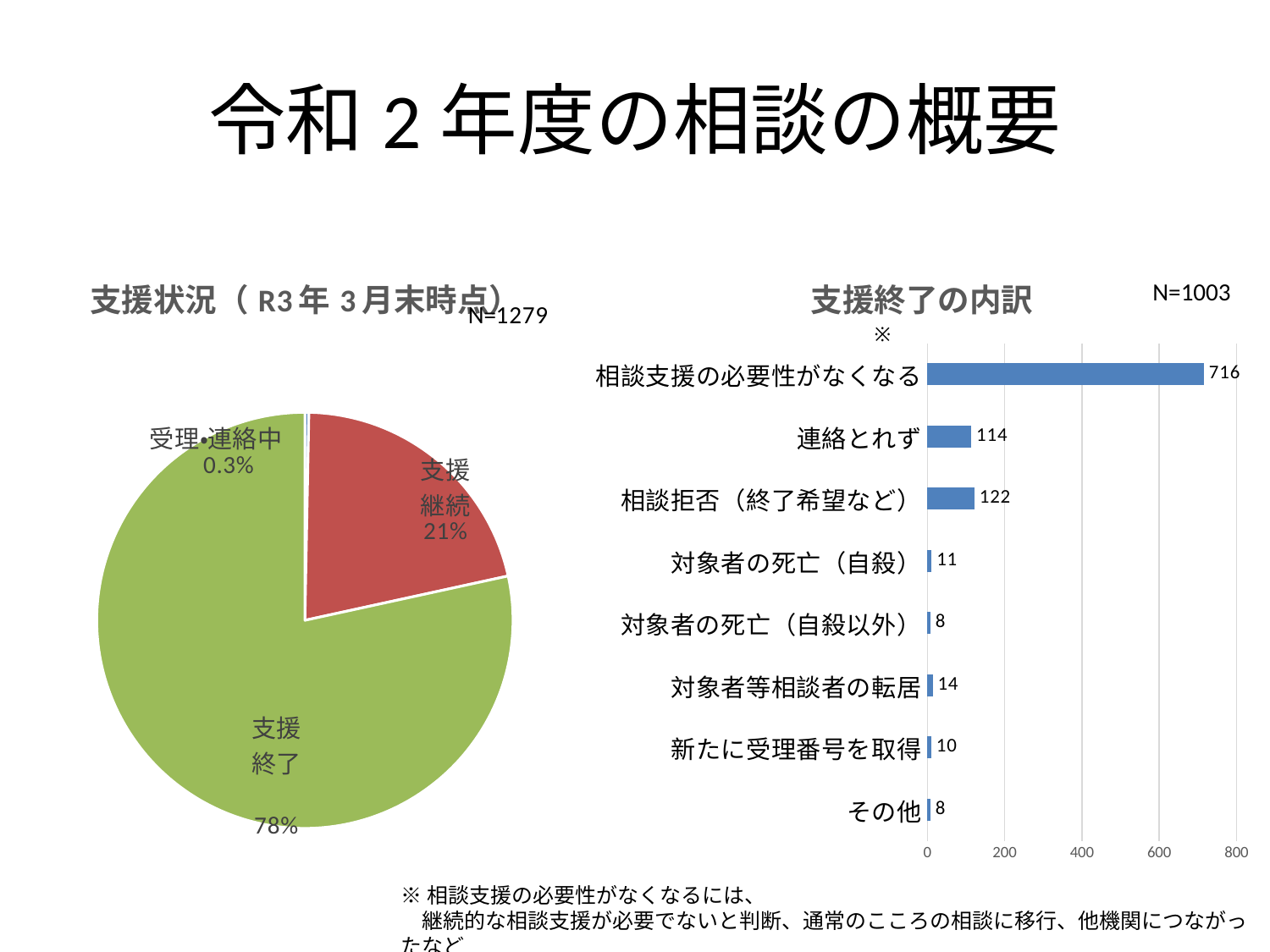

# 令和2年度の相談の概要

### Chart: 支援状況（R3年3月末時点）

| Category |  |
|---|---|
| 受理・連絡中 | 4.0 |
| 支援継続 | 272.0 |
| 支援終了 | 1003.0 |

### Chart: 支援終了の内訳

| Category |  |
|---|---|
| その他 | 8.0 |
| 新たに受理番号を取得 | 10.0 |
| 対象者等相談者の転居 | 14.0 |
| 対象者の死亡（自殺以外） | 8.0 |
| 対象者の死亡（自殺） | 11.0 |
| 相談拒否（終了希望など） | 122.0 |
| 連絡とれず | 114.0 |
| 相談支援の必要性がなくなる | 716.0 |
N=1003
※
※相談支援の必要性がなくなるには、
　継続的な相談支援が必要でないと判断、通常のこころの相談に移行、他機関につながったなど